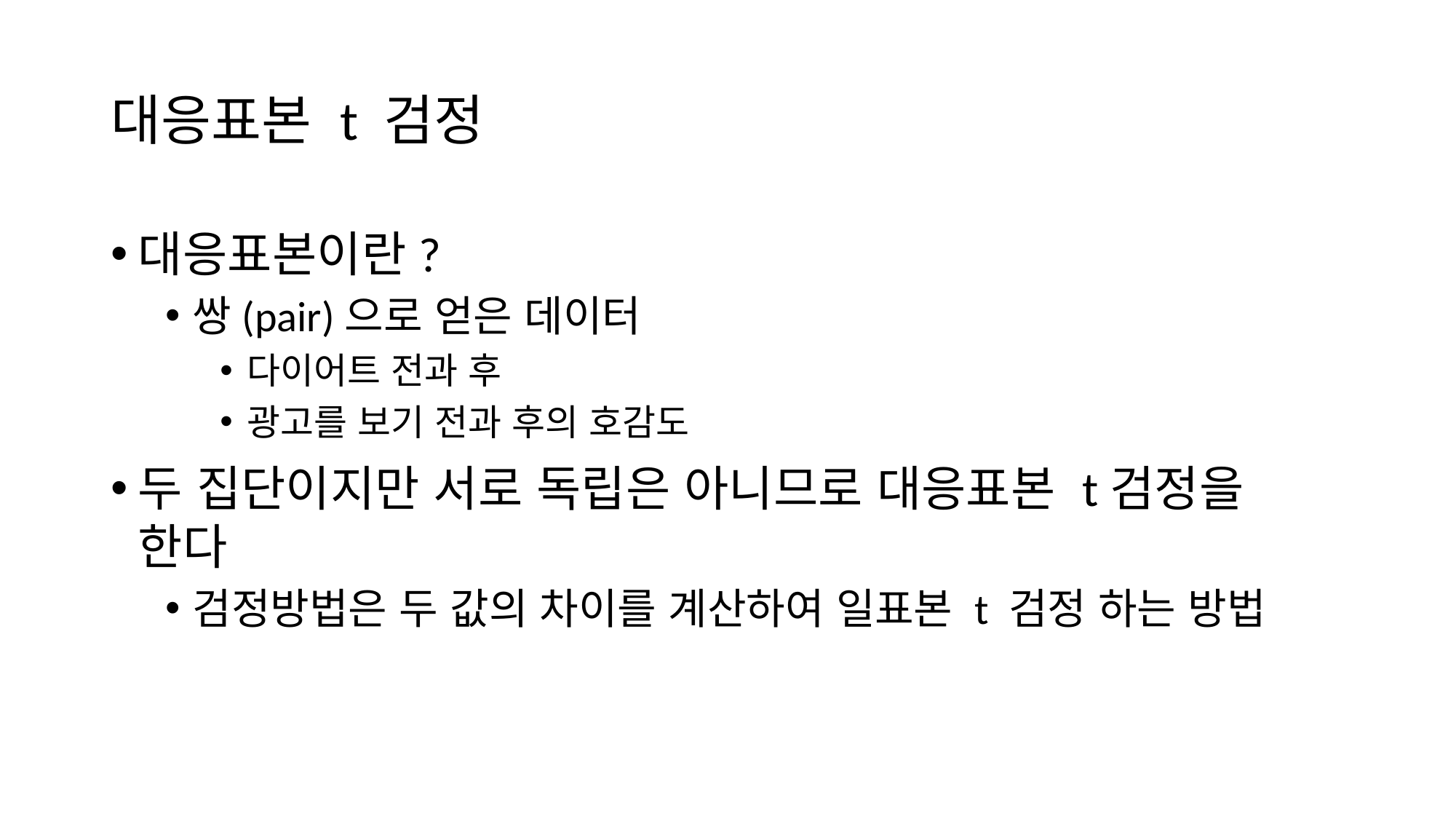

# 대응표본 t 검정
대응표본이란?
쌍(pair)으로 얻은 데이터
다이어트 전과 후
광고를 보기 전과 후의 호감도
두 집단이지만 서로 독립은 아니므로 대응표본 t검정을 한다
검정방법은 두 값의 차이를 계산하여 일표본 t 검정 하는 방법